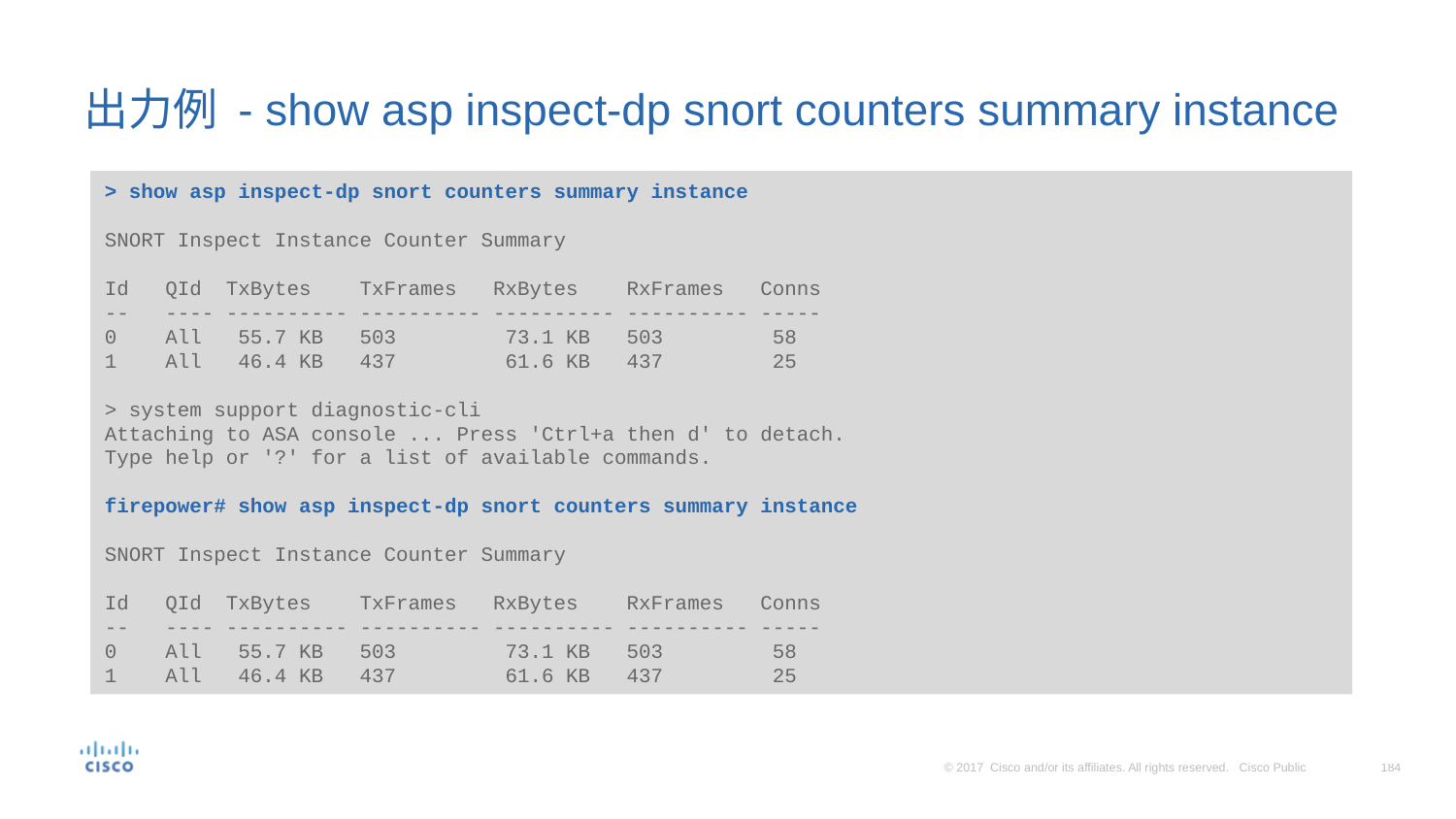

# 出力例 - show asp inspect-dp snort counters summary instance
> show asp inspect-dp snort counters summary instance

SNORT Inspect Instance Counter Summary

Id   QId  TxBytes    TxFrames   RxBytes    RxFrames   Conns
--   ---- ---------- ---------- ---------- ---------- -----
0    All   55.7 KB   503         73.1 KB   503         58
1    All   46.4 KB   437         61.6 KB   437         25

> system support diagnostic-cli
Attaching to ASA console ... Press 'Ctrl+a then d' to detach.
Type help or '?' for a list of available commands.

firepower# show asp inspect-dp snort counters summary instance

SNORT Inspect Instance Counter Summary

Id   QId  TxBytes    TxFrames   RxBytes    RxFrames   Conns
--   ---- ---------- ---------- ---------- ---------- -----
0    All   55.7 KB   503         73.1 KB   503         58
1    All   46.4 KB   437         61.6 KB   437         25